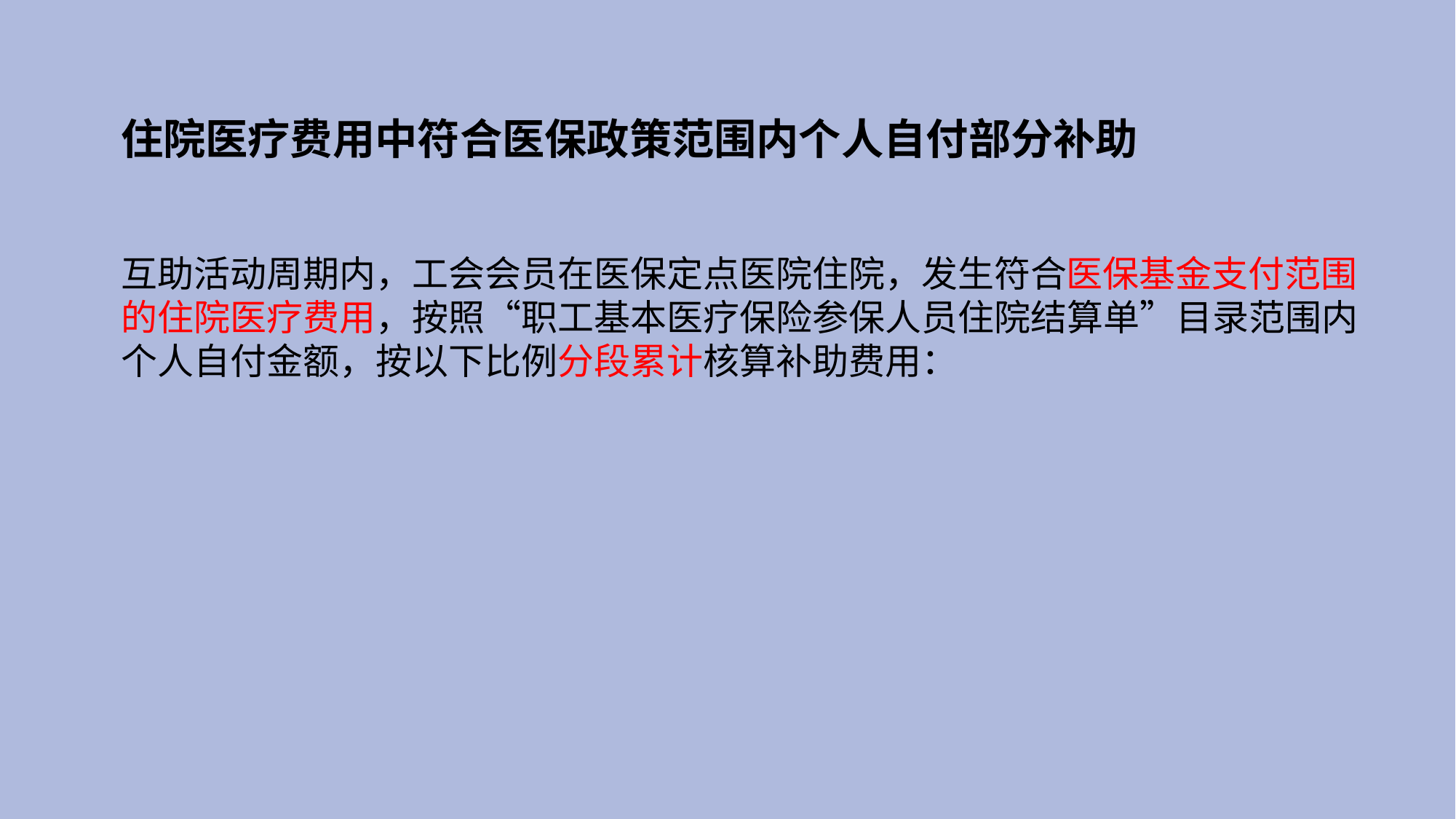

住院医疗费用中符合医保政策范围内个人自付部分补助

互助活动周期内，工会会员在医保定点医院住院，发生符合医保基金支付范围的住院医疗费用，按照“职工基本医疗保险参保人员住院结算单”目录范围内个人自付金额，按以下比例分段累计核算补助费用：